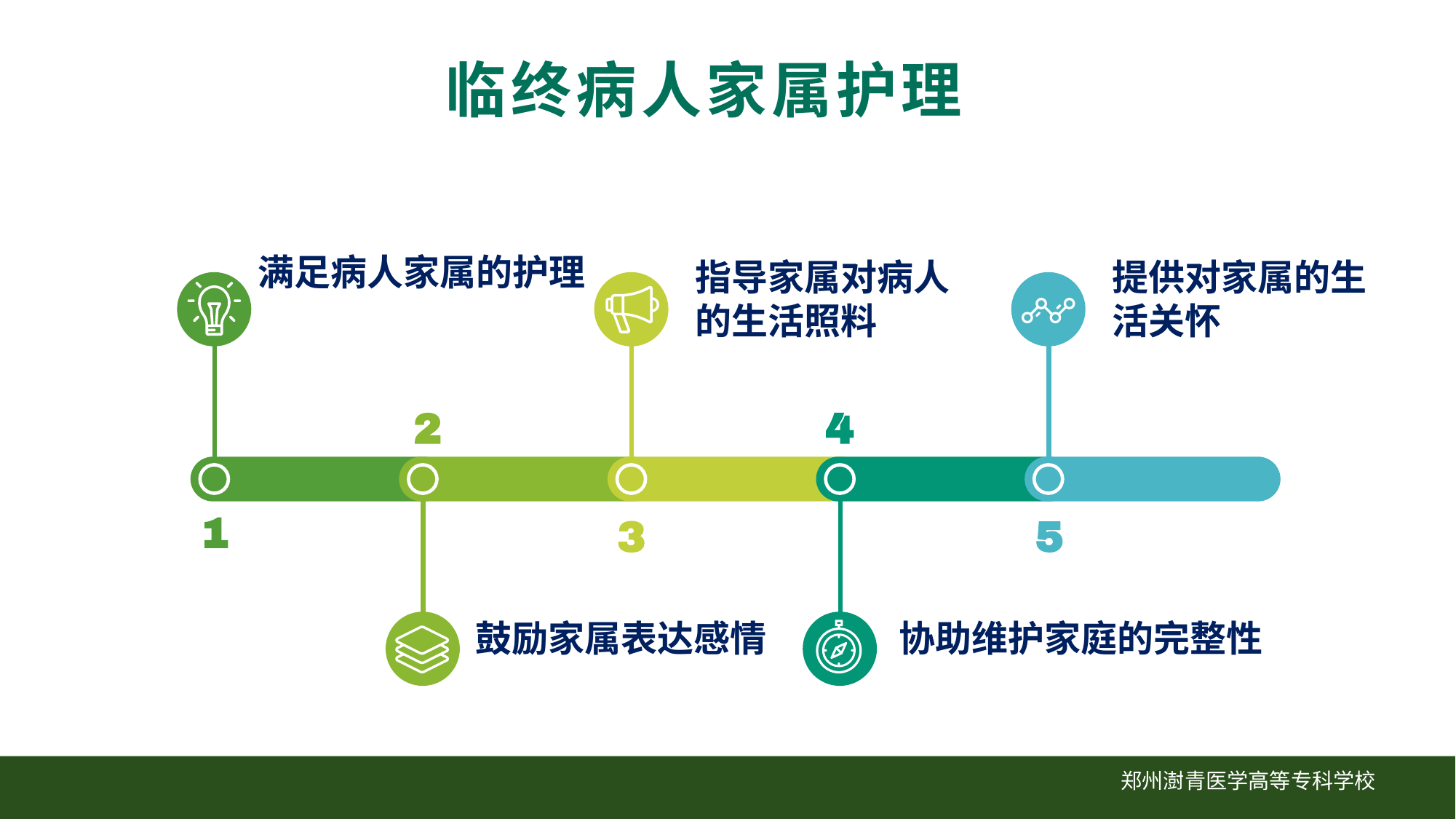

临终病人家属护理
满足病人家属的护理
指导家属对病人的生活照料
提供对家属的生活关怀

2
4

1
3
5
鼓励家属表达感情
协助维护家庭的完整性

郑州澍青医学高等专科学校